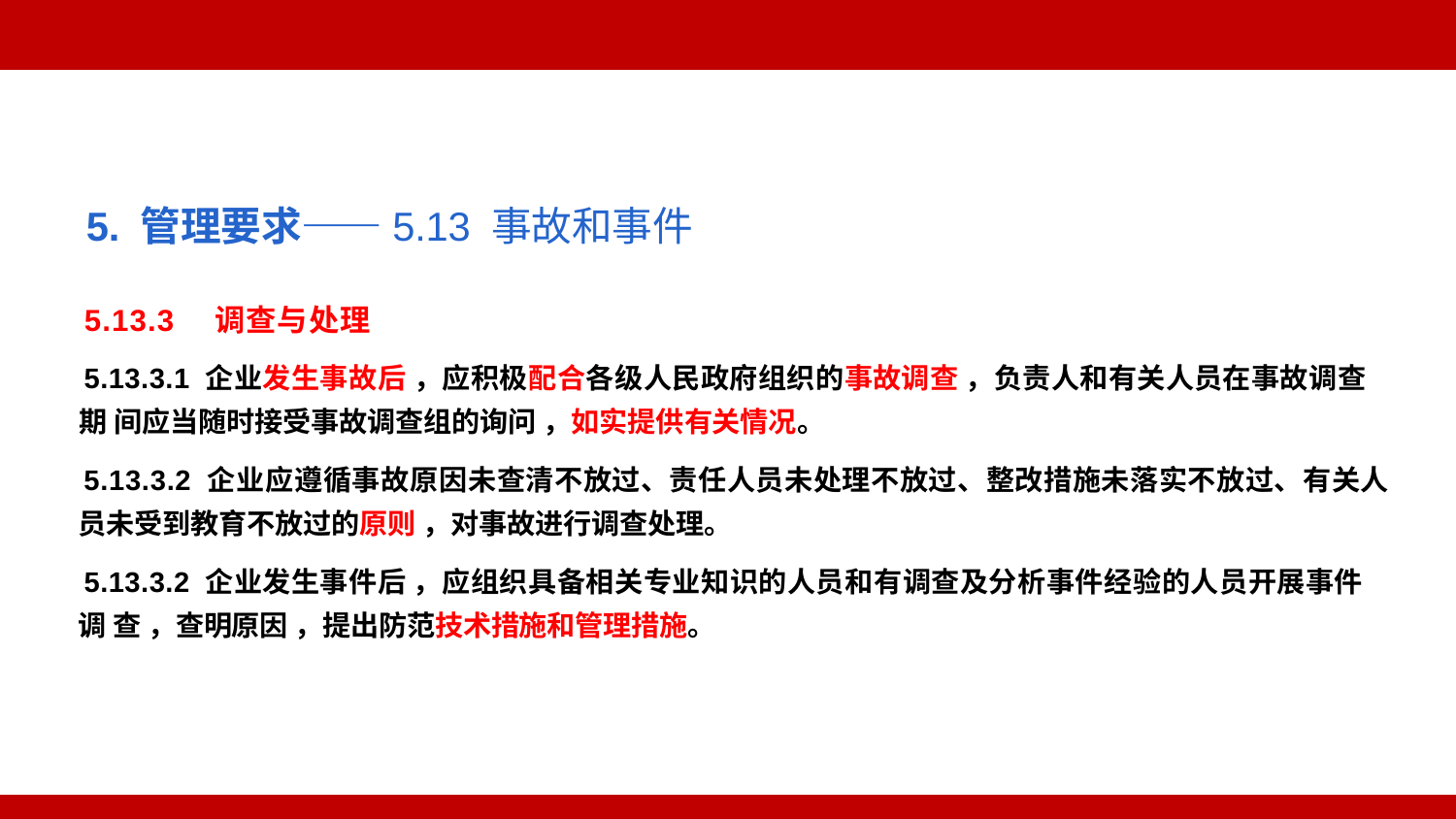

5. 管理要求——5.13 事故和事件

5.13.3   调查与处理
5.13.3.1 企业发生事故后 ，应积极配合各级人民政府组织的事故调查 ，负责人和有关人员在事故调查期 间应当随时接受事故调查组的询问 ，如实提供有关情况。
5.13.3.2 企业应遵循事故原因未查清不放过、责任人员未处理不放过、整改措施未落实不放过、有关人 员未受到教育不放过的原则 ，对事故进行调查处理。

5.13.3.2 企业发生事件后 ，应组织具备相关专业知识的人员和有调查及分析事件经验的人员开展事件调 查 ，查明原因 ，提出防范技术措施和管理措施。